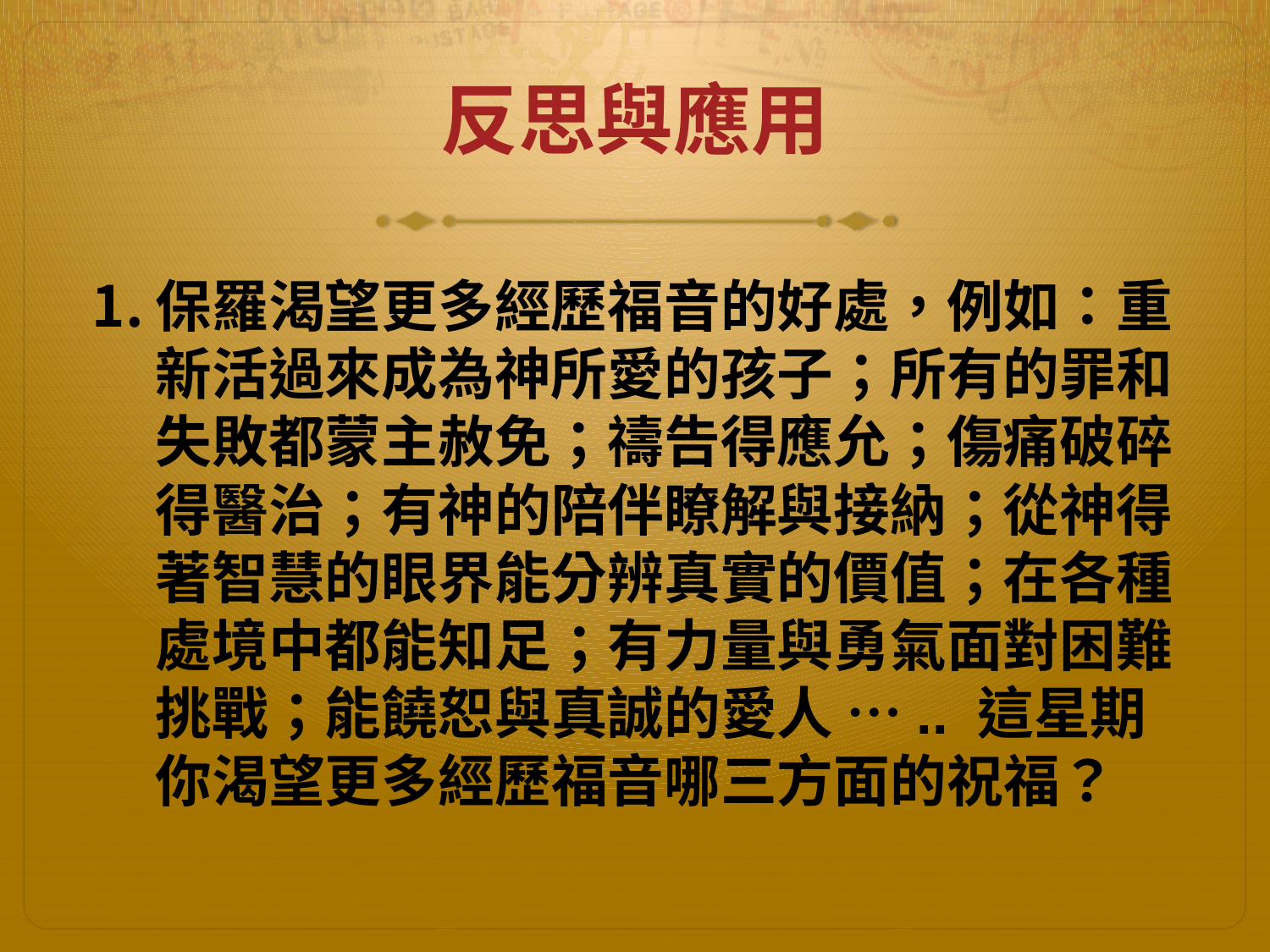

# 反思與應用
保羅渴望更多經歷福音的好處，例如：重新活過來成為神所愛的孩子；所有的罪和失敗都蒙主赦免；禱告得應允；傷痛破碎得醫治；有神的陪伴瞭解與接納；從神得著智慧的眼界能分辨真實的價值；在各種處境中都能知足；有力量與勇氣面對困難挑戰；能饒恕與真誠的愛人 ….. 這星期你渴望更多經歷福音哪三方面的祝福？